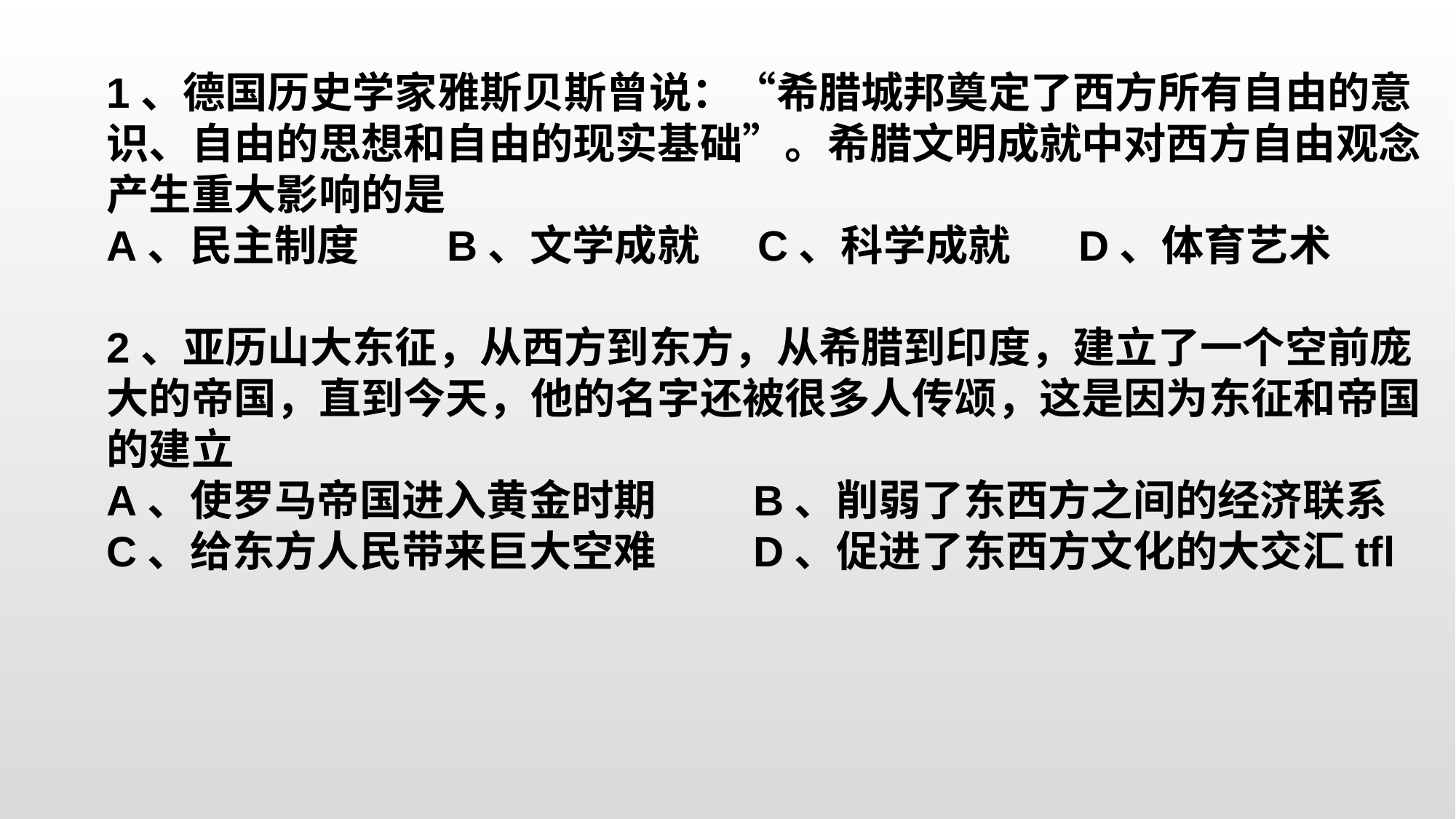

1、德国历史学家雅斯贝斯曾说：“希腊城邦奠定了西方所有自由的意
识、自由的思想和自由的现实基础”。希腊文明成就中对西方自由观念
产生重大影响的是
A、民主制度        B、文学成就     C、科学成就      D、体育艺术

2、亚历山大东征，从西方到东方，从希腊到印度，建立了一个空前庞
大的帝国，直到今天，他的名字还被很多人传颂，这是因为东征和帝国
的建立
A、使罗马帝国进入黄金时期         B、削弱了东西方之间的经济联系
C、给东方人民带来巨大空难         D、促进了东西方文化的大交汇tfl